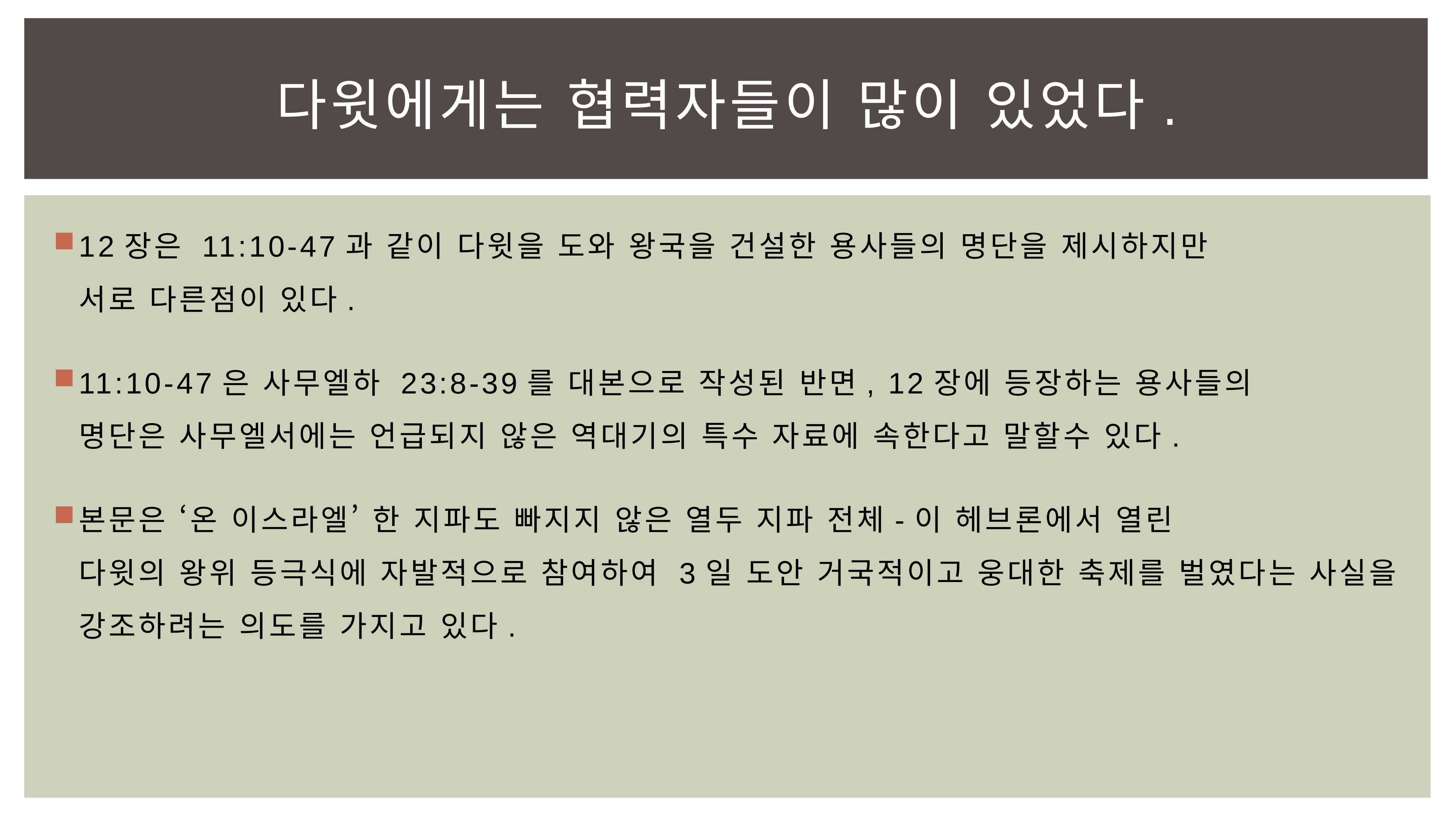

# 다윗에게는 협력자들이 많이 있었다.

12장은 11:10-47과 같이 다윗을 도와 왕국을 건설한 용사들의 명단을 제시하지만
서로 다른점이 있다.
11:10-47은 사무엘하 23:8-39를 대본으로 작성된 반면, 12장에 등장하는 용사들의
명단은 사무엘서에는 언급되지 않은 역대기의 특수 자료에 속한다고 말할수 있다.
본문은 ‘온 이스라엘’ 한 지파도 빠지지 않은 열두 지파 전체-이 헤브론에서 열린
다윗의 왕위 등극식에 자발적으로 참여하여 3일 도안 거국적이고 웅대한 축제를 벌였다는 사실을 강조하려는 의도를 가지고 있다.